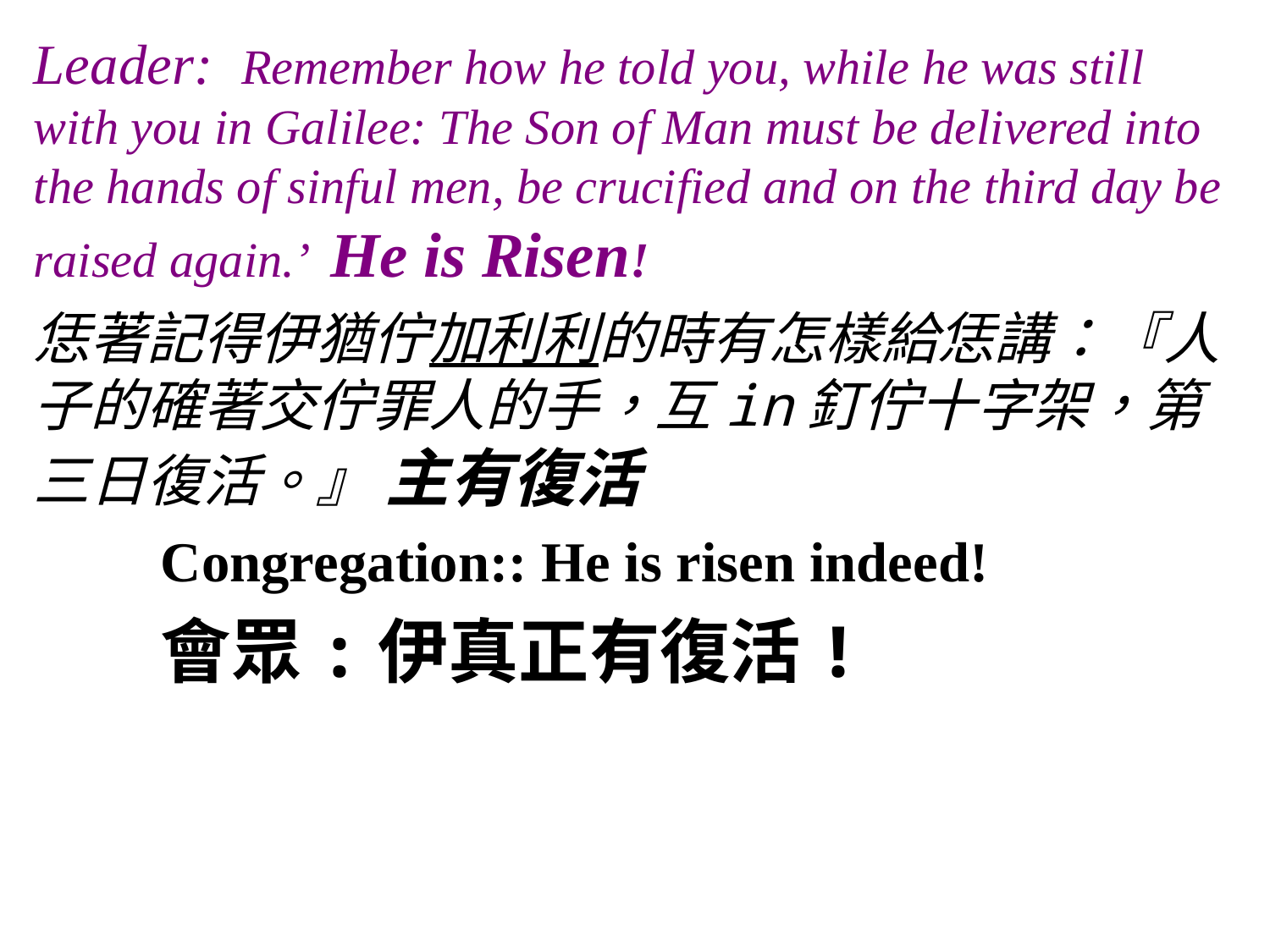

Leader:  Remember how he told you, while he was still with you in Galilee: The Son of Man must be delivered into the hands of sinful men, be crucified and on the third day be raised again.’  He is Risen!
恁著記得伊猶佇加利利的時有怎樣給恁講：『人子的確著交佇罪人的手，互in釘佇十字架，第三日復活。』 主有復活
	Congregation:: He is risen indeed!
	會眾:伊真正有復活!